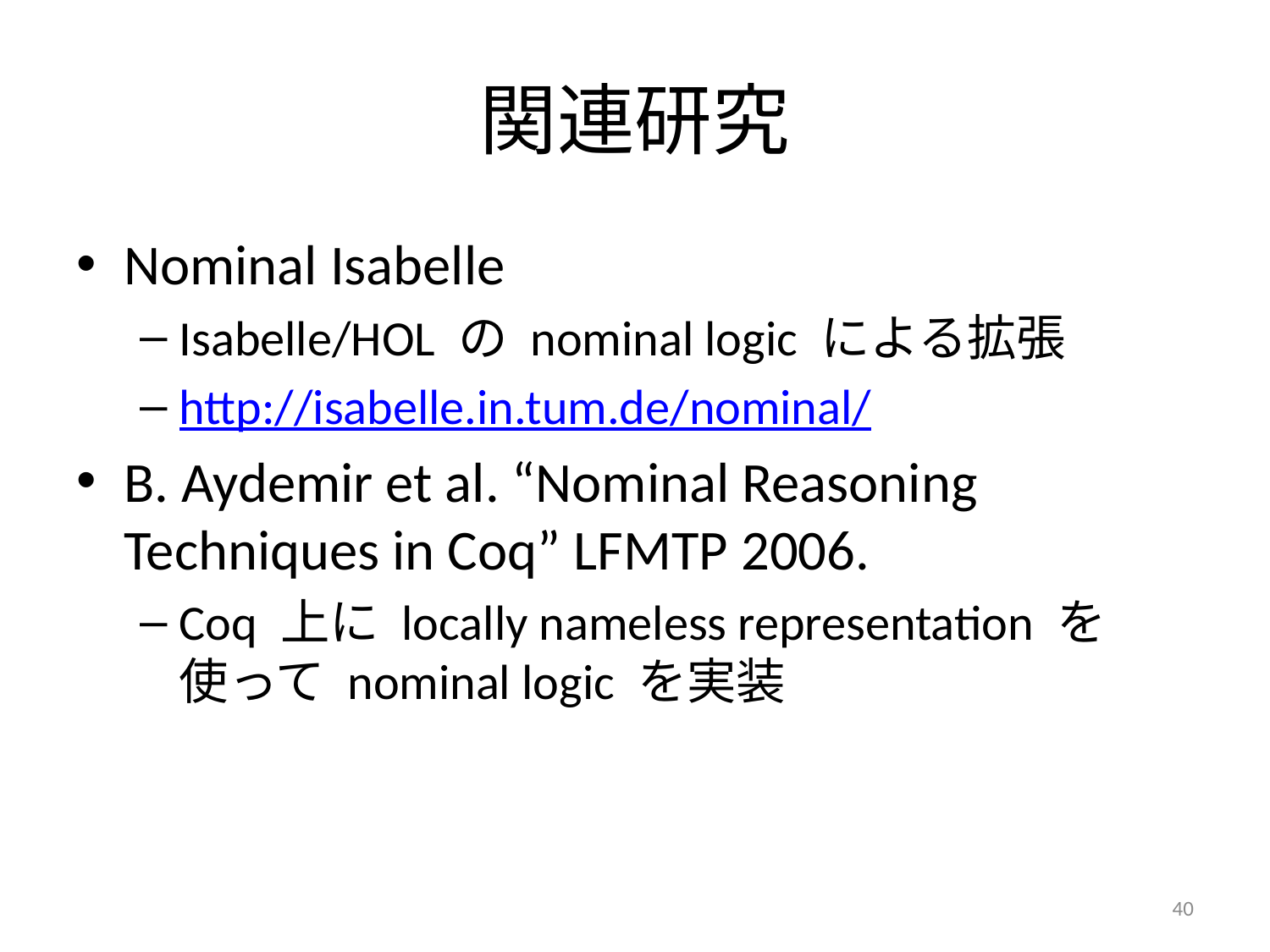

# 関連研究
Nominal Isabelle
Isabelle/HOL の nominal logic による拡張
http://isabelle.in.tum.de/nominal/
B. Aydemir et al. “Nominal Reasoning Techniques in Coq” LFMTP 2006.
Coq 上に locally nameless representation を使って nominal logic を実装
40